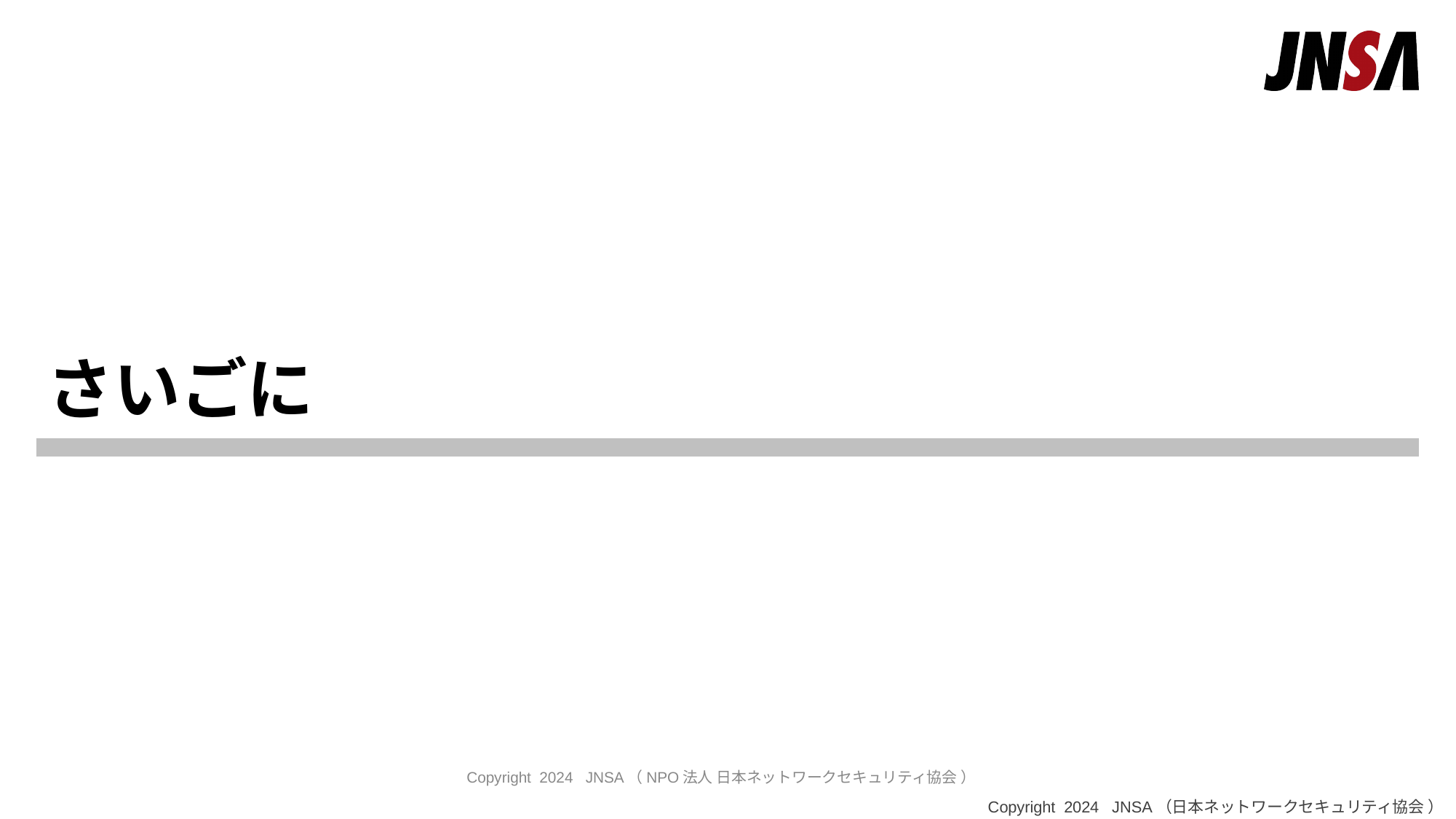

# さいごに
Copyright  2024   JNSA（NPO法人 日本ネットワークセキュリティ協会 ​‌）​
Copyright  2024   JNSA（日本ネットワークセキュリティ協会 ​‌）​